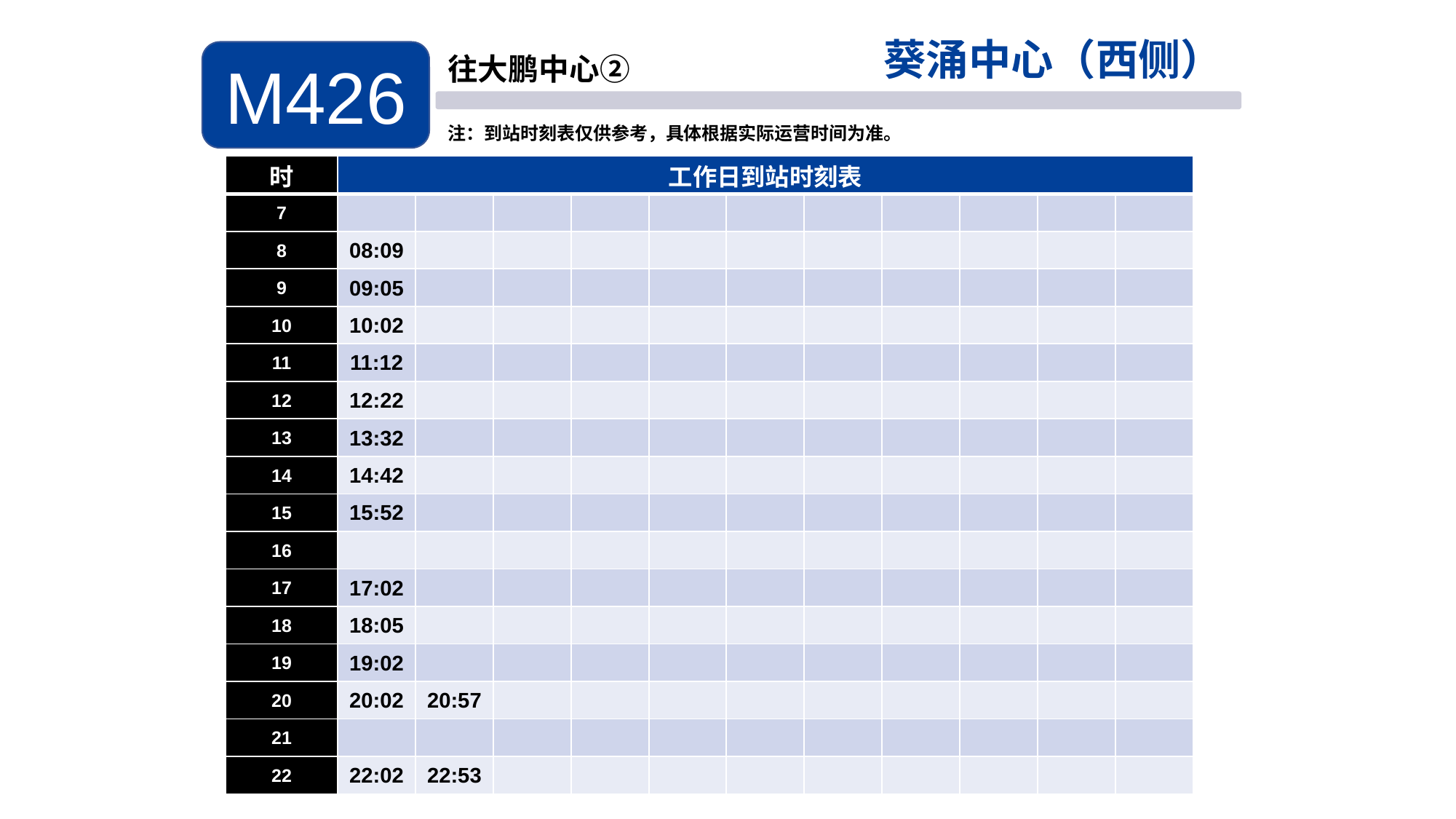

葵涌中心（西侧）
M426
往大鹏中心②

注：到站时刻表仅供参考，具体根据实际运营时间为准。
| 时 | 工作日到站时刻表 |  |  |  |  |  |  |  |  |  |  |
| --- | --- | --- | --- | --- | --- | --- | --- | --- | --- | --- | --- |
| 7 |  |  |  |  |  |  |  |  |  |  |  |
| 8 | 08:09 |  |  |  |  |  |  |  |  |  |  |
| 9 | 09:05 |  |  |  |  |  |  |  |  |  |  |
| 10 | 10:02 |  |  |  |  |  |  |  |  |  |  |
| 11 | 11:12 |  |  |  |  |  |  |  |  |  |  |
| 12 | 12:22 |  |  |  |  |  |  |  |  |  |  |
| 13 | 13:32 |  |  |  |  |  |  |  |  |  |  |
| 14 | 14:42 |  |  |  |  |  |  |  |  |  |  |
| 15 | 15:52 |  |  |  |  |  |  |  |  |  |  |
| 16 |  |  |  |  |  |  |  |  |  |  |  |
| 17 | 17:02 |  |  |  |  |  |  |  |  |  |  |
| 18 | 18:05 |  |  |  |  |  |  |  |  |  |  |
| 19 | 19:02 |  |  |  |  |  |  |  |  |  |  |
| 20 | 20:02 | 20:57 |  |  |  |  |  |  |  |  |  |
| 21 |  |  |  |  |  |  |  |  |  |  |  |
| 22 | 22:02 | 22:53 |  |  |  |  |  |  |  |  |  |